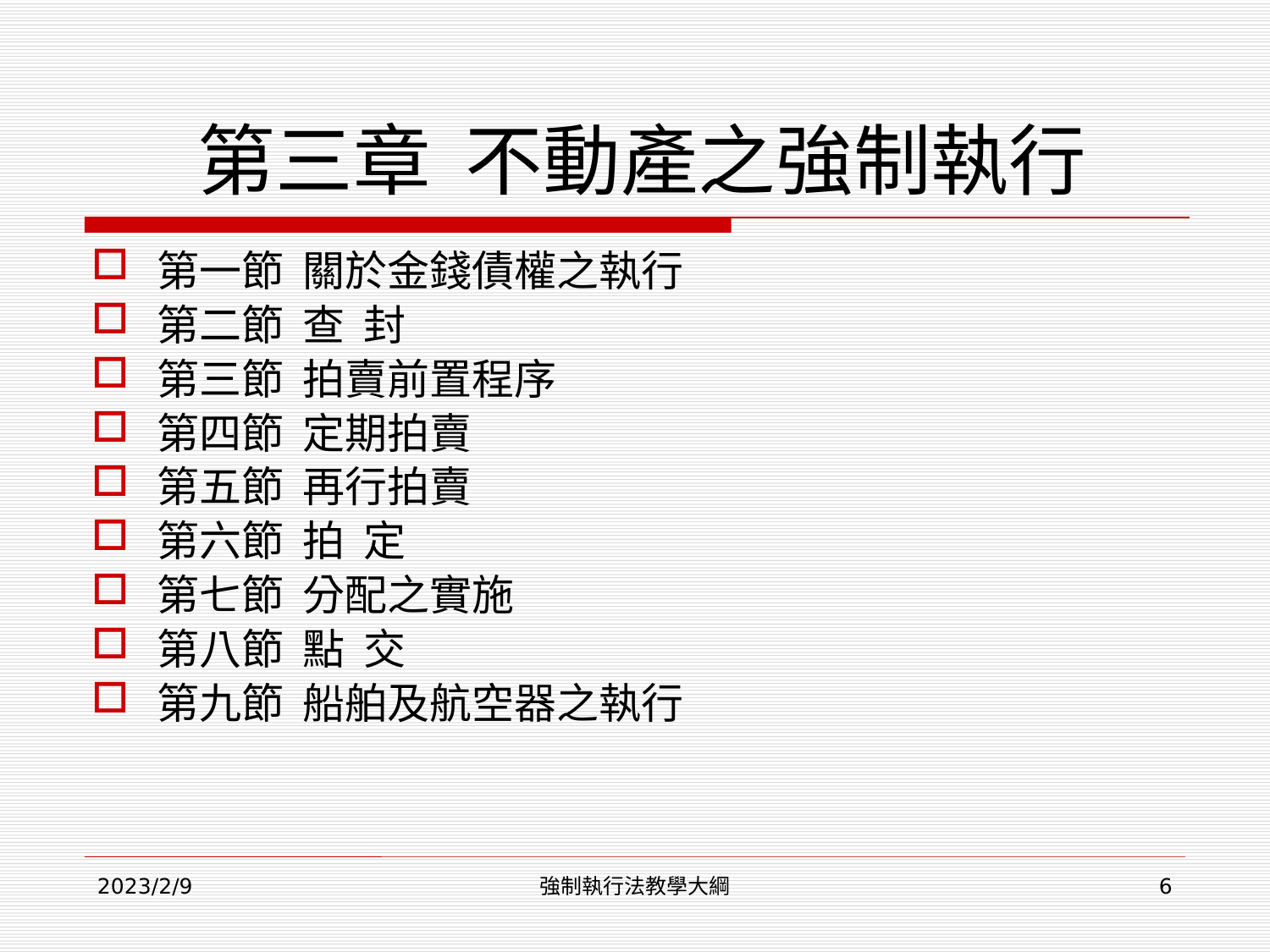

# 第三章  不動產之強制執行
第一節  關於金錢債權之執行
第二節  查  封
第三節  拍賣前置程序
第四節  定期拍賣
第五節  再行拍賣
第六節  拍  定
第七節  分配之實施
第八節  點  交
第九節  船舶及航空器之執行

2023/2/9
強制執行法教學大綱
6